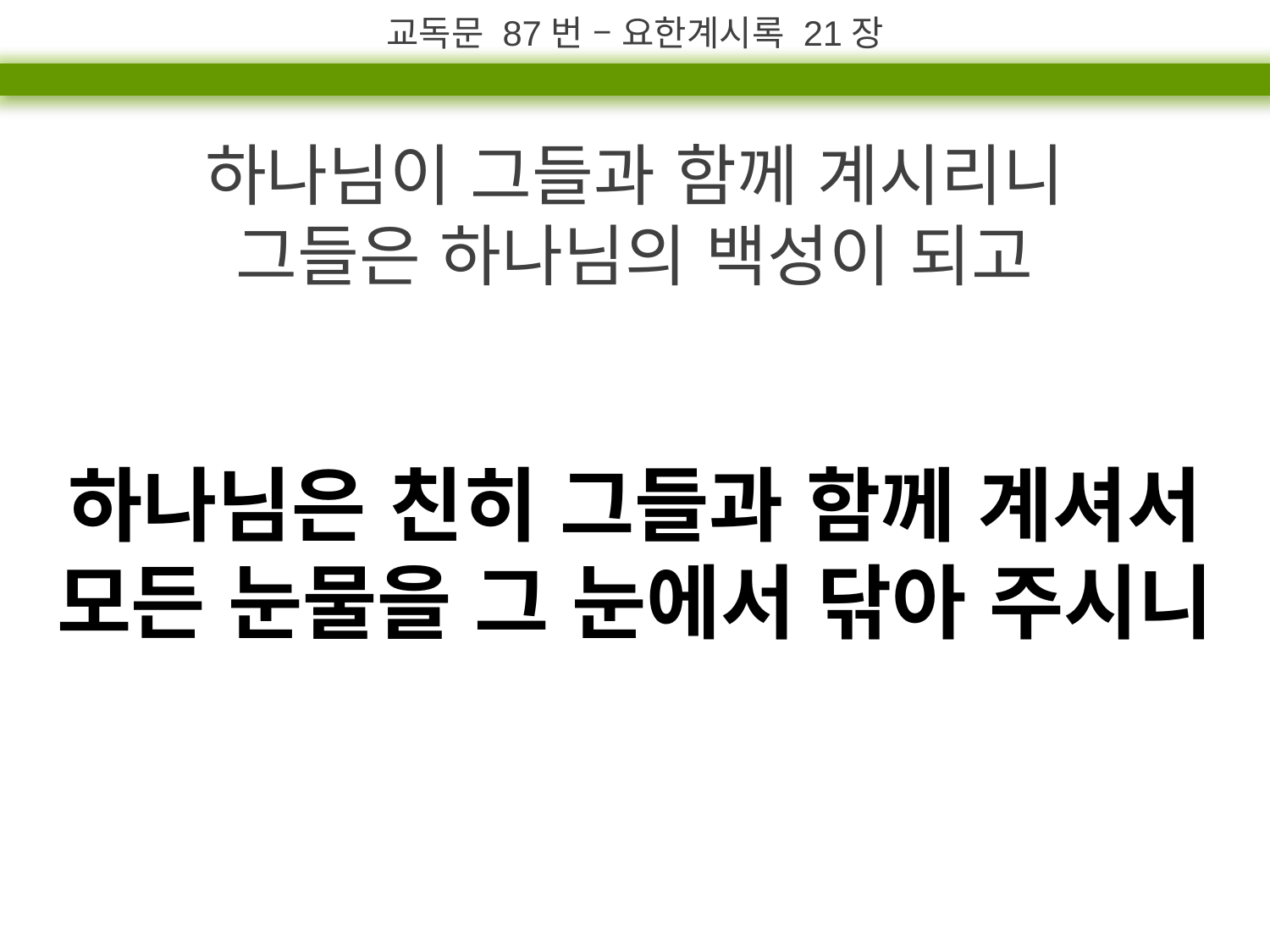

교독문 87번 – 요한계시록 21장

하나님이 그들과 함께 계시리니
그들은 하나님의 백성이 되고
하나님은 친히 그들과 함께 계셔서
모든 눈물을 그 눈에서 닦아 주시니